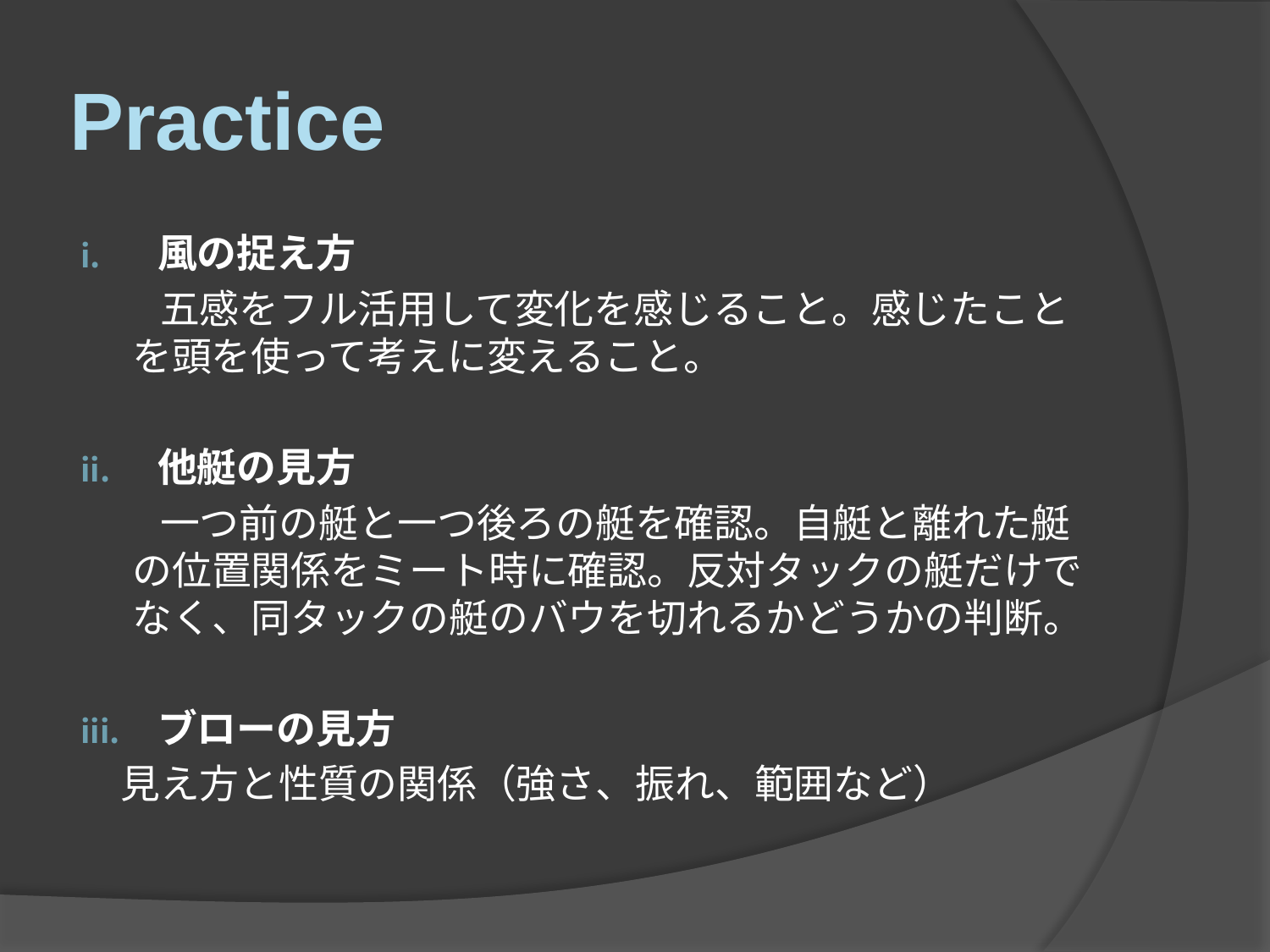

# Practice
風の捉え方
　　五感をフル活用して変化を感じること。感じたことを頭を使って考えに変えること。

他艇の見方
　　一つ前の艇と一つ後ろの艇を確認。自艇と離れた艇の位置関係をミート時に確認。反対タックの艇だけでなく、同タックの艇のバウを切れるかどうかの判断。

ブローの見方
　見え方と性質の関係（強さ、振れ、範囲など）